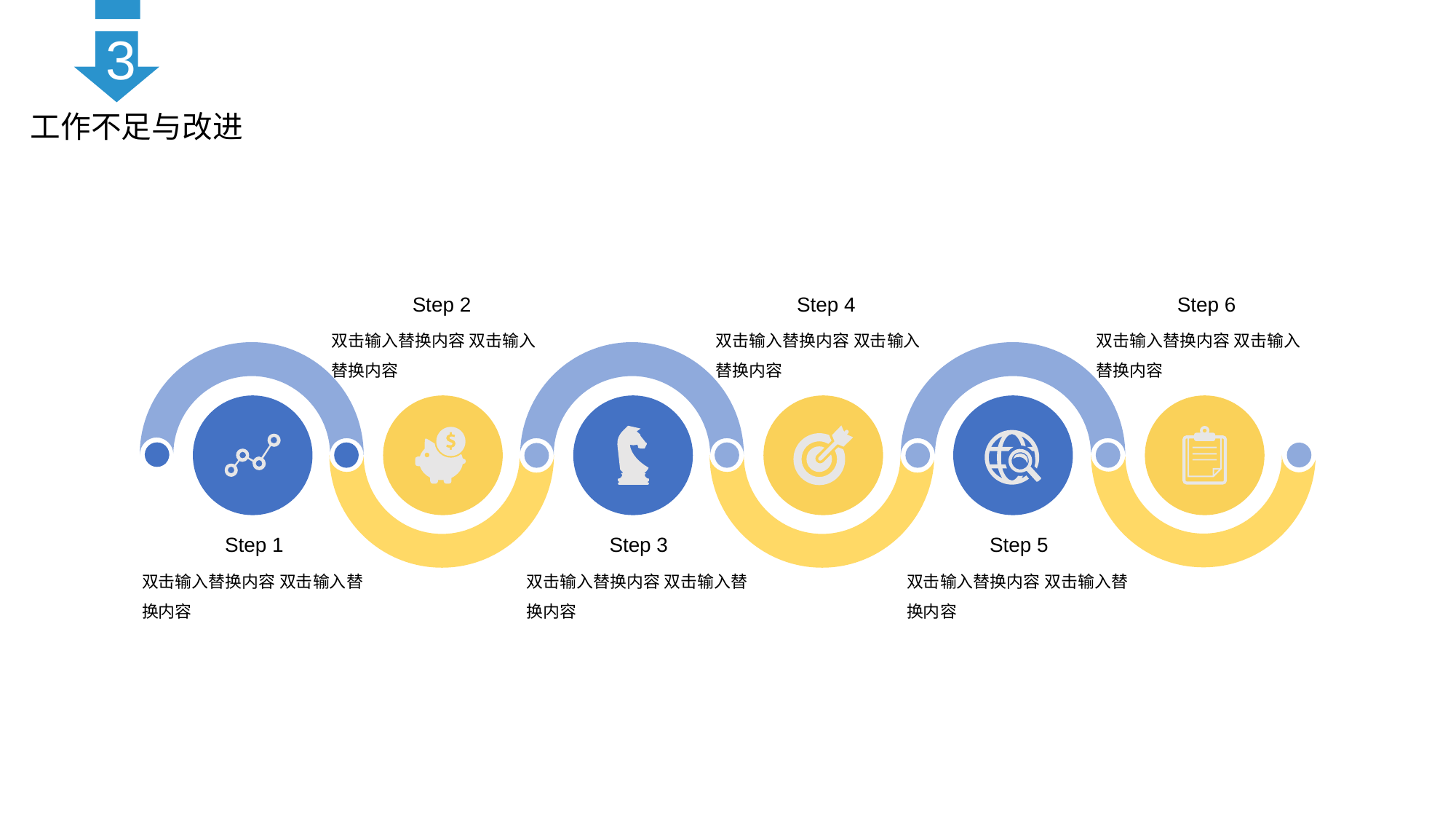

3
工作不足与改进

Step 2
Step 4
Step 6

双击输入替换内容 双击输入替换内容
双击输入替换内容 双击输入替换内容
双击输入替换内容 双击输入替换内容

Step 1
Step 3
Step 5
双击输入替换内容 双击输入替换内容
双击输入替换内容 双击输入替换内容
双击输入替换内容 双击输入替换内容